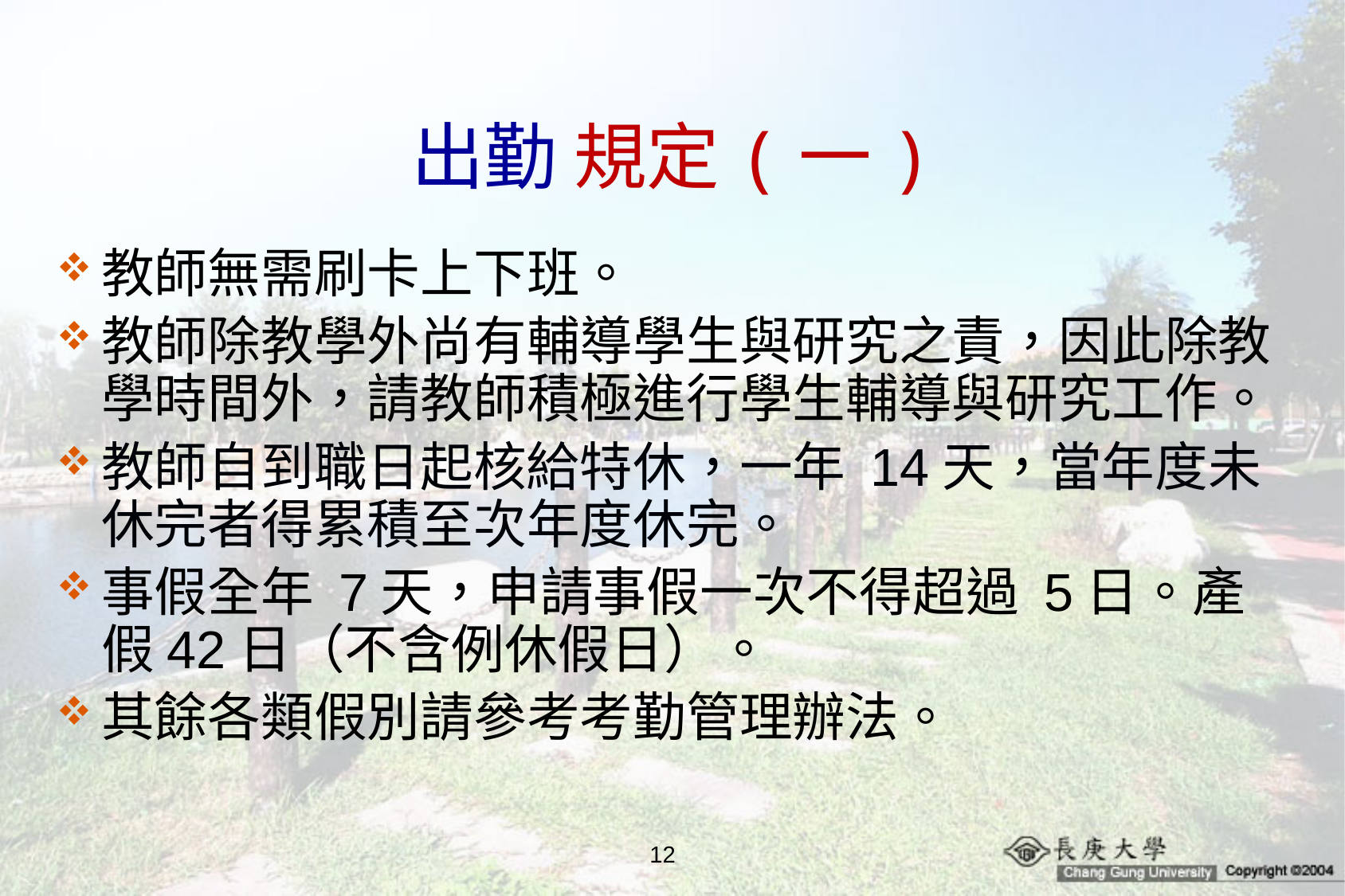

# 出勤 規定(一)
教師無需刷卡上下班。
教師除教學外尚有輔導學生與研究之責，因此除教學時間外，請教師積極進行學生輔導與研究工作。
教師自到職日起核給特休，一年 14天，當年度未休完者得累積至次年度休完。
事假全年 7天，申請事假一次不得超過 5日。產假42日（不含例休假日）。
其餘各類假別請參考考勤管理辦法。
12